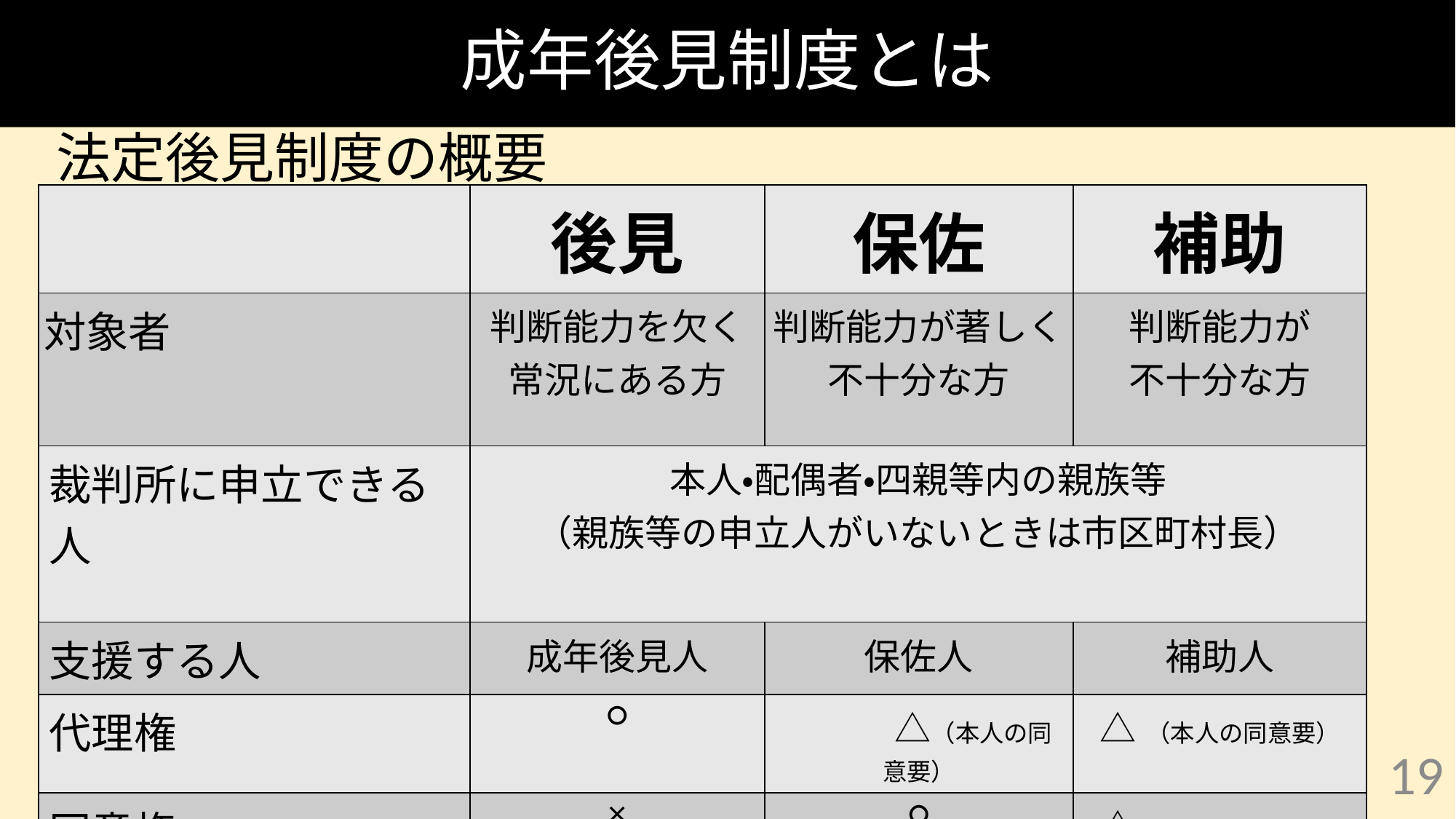

# 成年後見制度とは
　法定後見制度の概要

|  | 後見 | 保佐 | 補助 |
| --- | --- | --- | --- |
| 対象者 | 判断能力を欠く 常況にある方 | 判断能力が著しく 不十分な方 | 判断能力が 不十分な方 |
| 裁判所に申立できる人 | 本人・配偶者・四親等内の親族等 （親族等の申立人がいないときは市区町村長） |  |  |
| 支援する人 | 成年後見人 | 保佐人 | 補助人 |
| 代理権 | ○ | △（本人の同意要） | △（本人の同意要） |
| 同意権 | × | ○ | △（本人の同意要） |
| 取消権 | ○ | ○ | △（本人の同意要） |
19